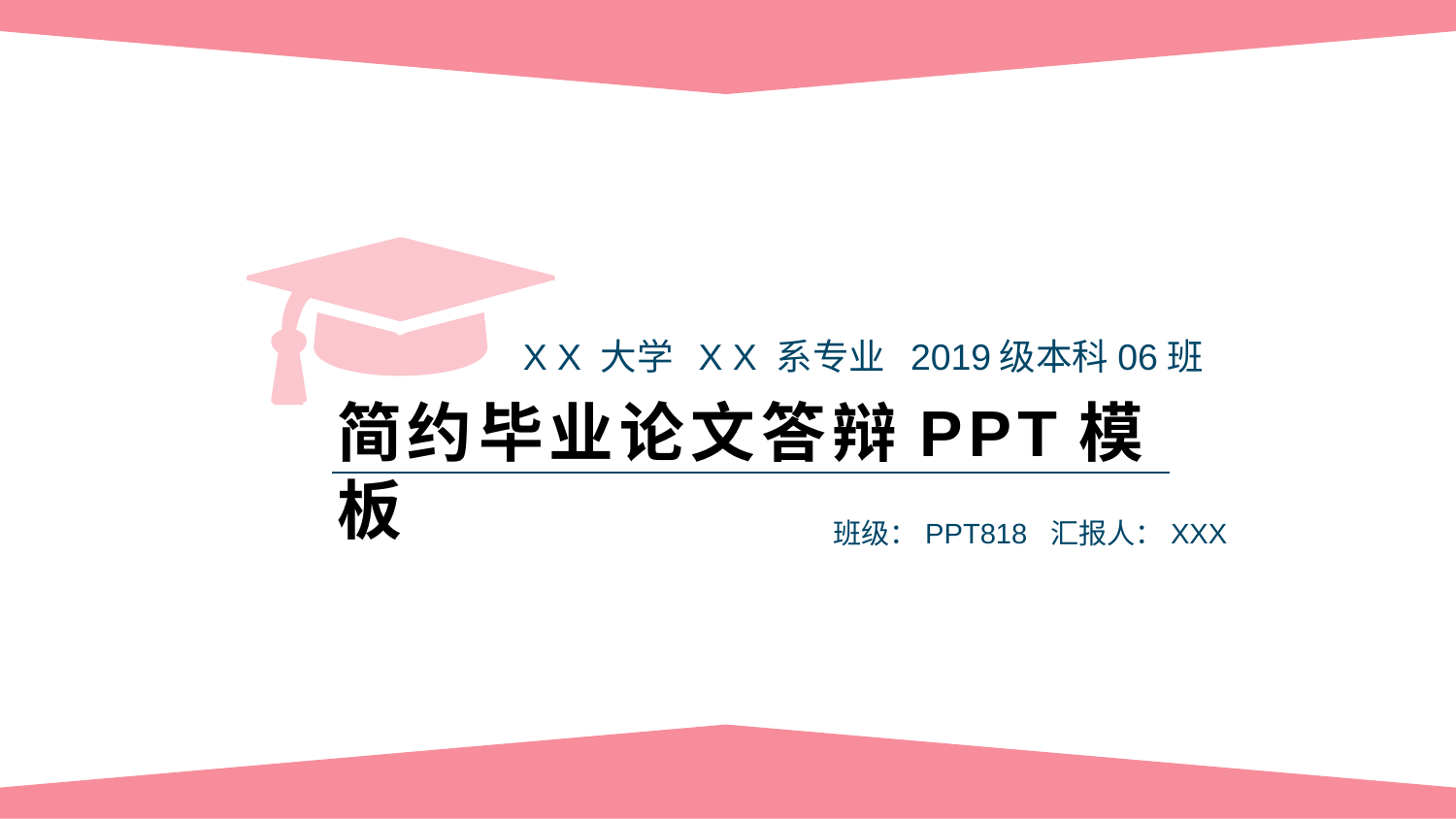

X X 大学  X X 系专业  2019级本科06班
简约毕业论文答辩PPT模板
班级：PPT818  汇报人：XXX